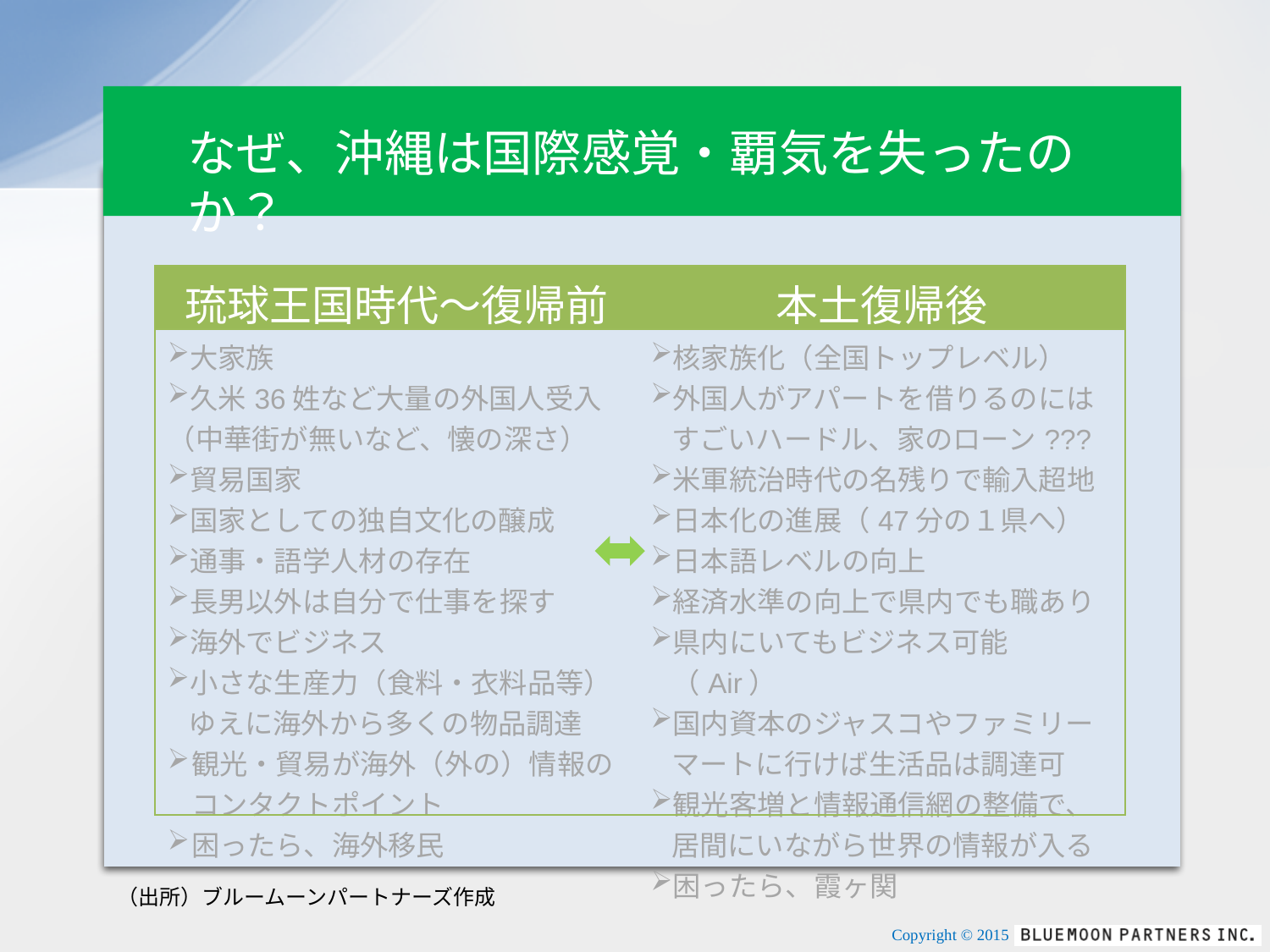

なぜ、沖縄は国際感覚・覇気を失ったのか？

| 琉球王国時代～復帰前 | 本土復帰後 |
| --- | --- |
| 大家族 久米36姓など大量の外国人受入（中華街が無いなど、懐の深さ） 貿易国家 国家としての独自文化の醸成 通事・語学人材の存在 長男以外は自分で仕事を探す 海外でビジネス 小さな生産力（食料・衣料品等）ゆえに海外から多くの物品調達 観光・貿易が海外（外の）情報のコンタクトポイント 困ったら、海外移民 | 核家族化（全国トップレベル） 外国人がアパートを借りるのにはすごいハードル、家のローン??? 米軍統治時代の名残りで輸入超地 日本化の進展（47分の１県へ） 日本語レベルの向上 経済水準の向上で県内でも職あり 県内にいてもビジネス可能（Air） 国内資本のジャスコやファミリーマートに行けば生活品は調達可 観光客増と情報通信網の整備で、居間にいながら世界の情報が入る 困ったら、霞ヶ関 |

（出所）ブルームーンパートナーズ作成